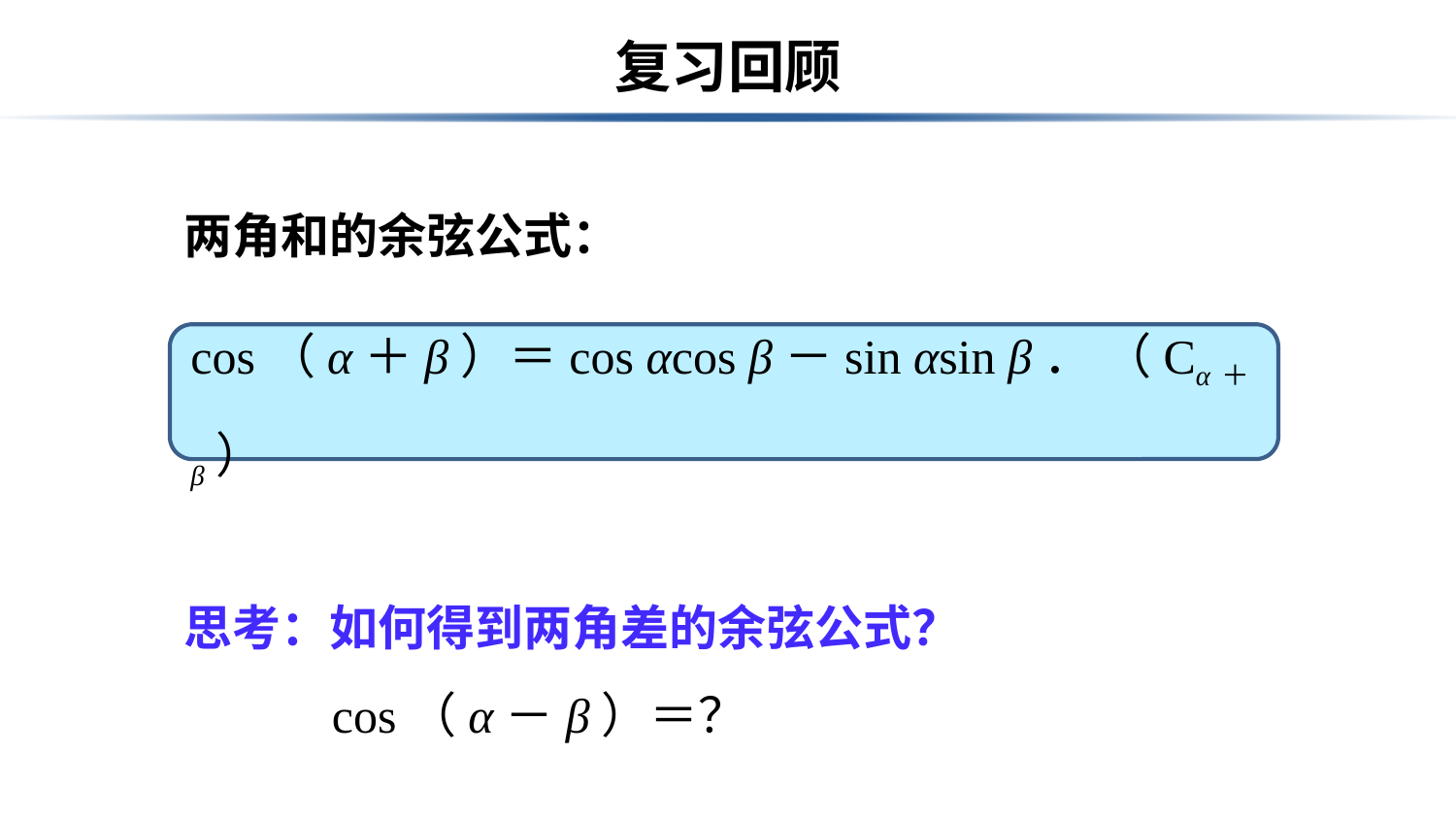

# 复习回顾
两角和的余弦公式：
cos（α＋β）＝cos αcos β－sin αsin β． （Cα＋β）
思考：如何得到两角差的余弦公式？
           cos（α－β）＝？